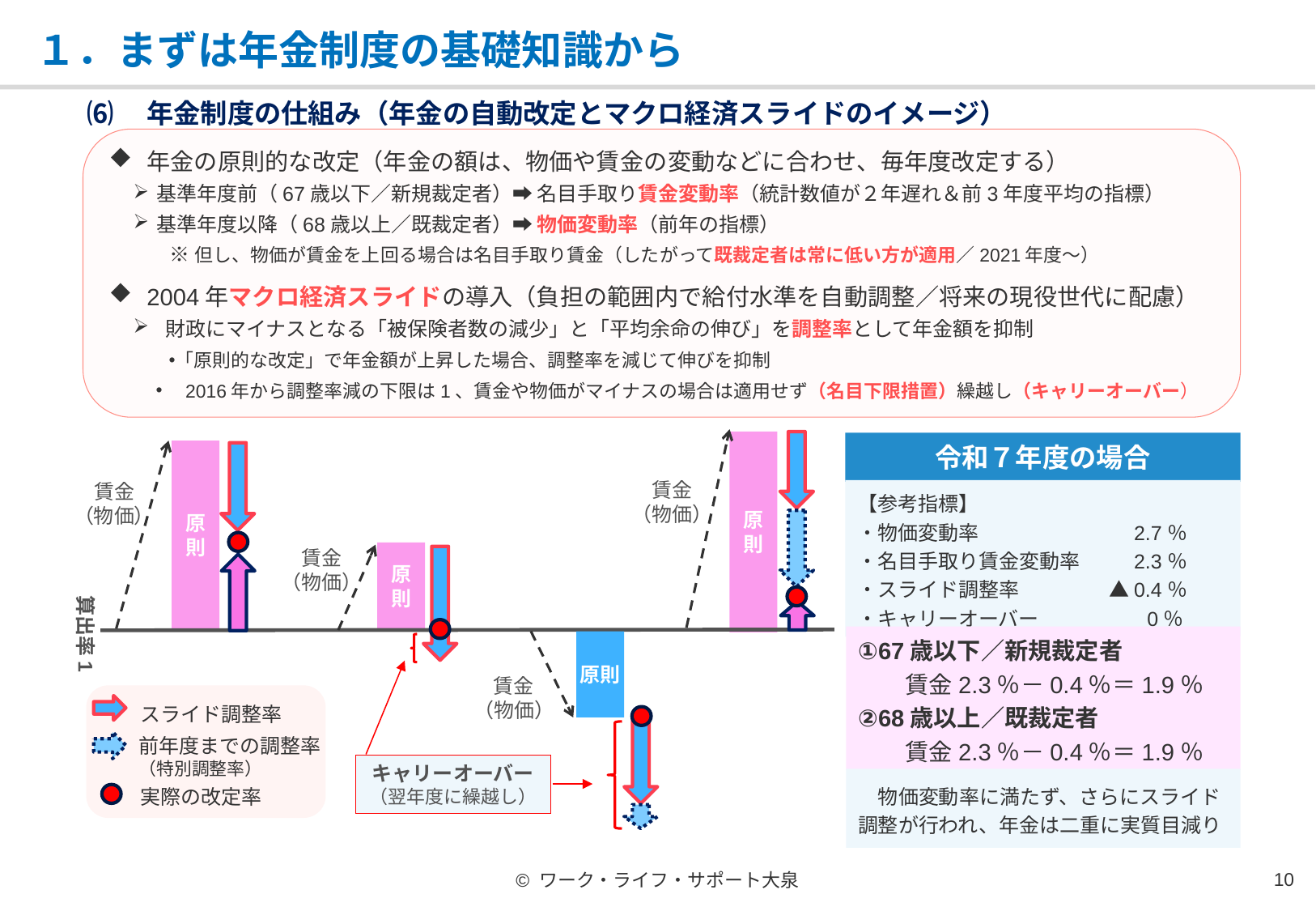

# １．まずは年金制度の基礎知識から
⑹　年金制度の仕組み（年金の自動改定とマクロ経済スライドのイメージ）
年金の原則的な改定（年金の額は、物価や賃金の変動などに合わせ、毎年度改定する）
基準年度前（67歳以下／新規裁定者）➡ 名目手取り賃金変動率（統計数値が２年遅れ＆前3年度平均の指標）
基準年度以降（68歳以上／既裁定者）➡ 物価変動率（前年の指標）
　　　※ 但し、物価が賃金を上回る場合は名目手取り賃金（したがって既裁定者は常に低い方が適用／2021年度～）

2004年マクロ経済スライドの導入（負担の範囲内で給付水準を自動調整／将来の現役世代に配慮）
 財政にマイナスとなる「被保険者数の減少」と「平均余命の伸び」を調整率として年金額を抑制
「原則的な改定」で年金額が上昇した場合、調整率を減じて伸びを抑制
　2016年から調整率減の下限は1、賃金や物価がマイナスの場合は適用せず（名目下限措置）繰越し（キャリーオーバー）
原則
令和７年度の場合
【参考指標】
・物価変動率　　　　　　　  2.7％
・名目手取り賃金変動率  　　2.3％
・スライド調整率　  　　　▲0.4％
・キャリーオーバー　　　  　   0％
①67歳以下／新規裁定者
　　賃金2.3％－0.4％＝1.9％
②68歳以上／既裁定者
　　賃金2.3％－0.4％＝1.9％
　物価変動率に満たず、さらにスライド調整が行われ、年金は二重に実質目減り
原則

賃金
（物価）
賃金
（物価）

賃金
（物価）
原則

算出率1

原則

賃金
（物価）

スライド調整率

前年度までの調整率
（特別調整率）

キャリーオーバー
（翌年度に繰越し）
実際の改定率

© ワーク・ライフ・サポート大泉
10